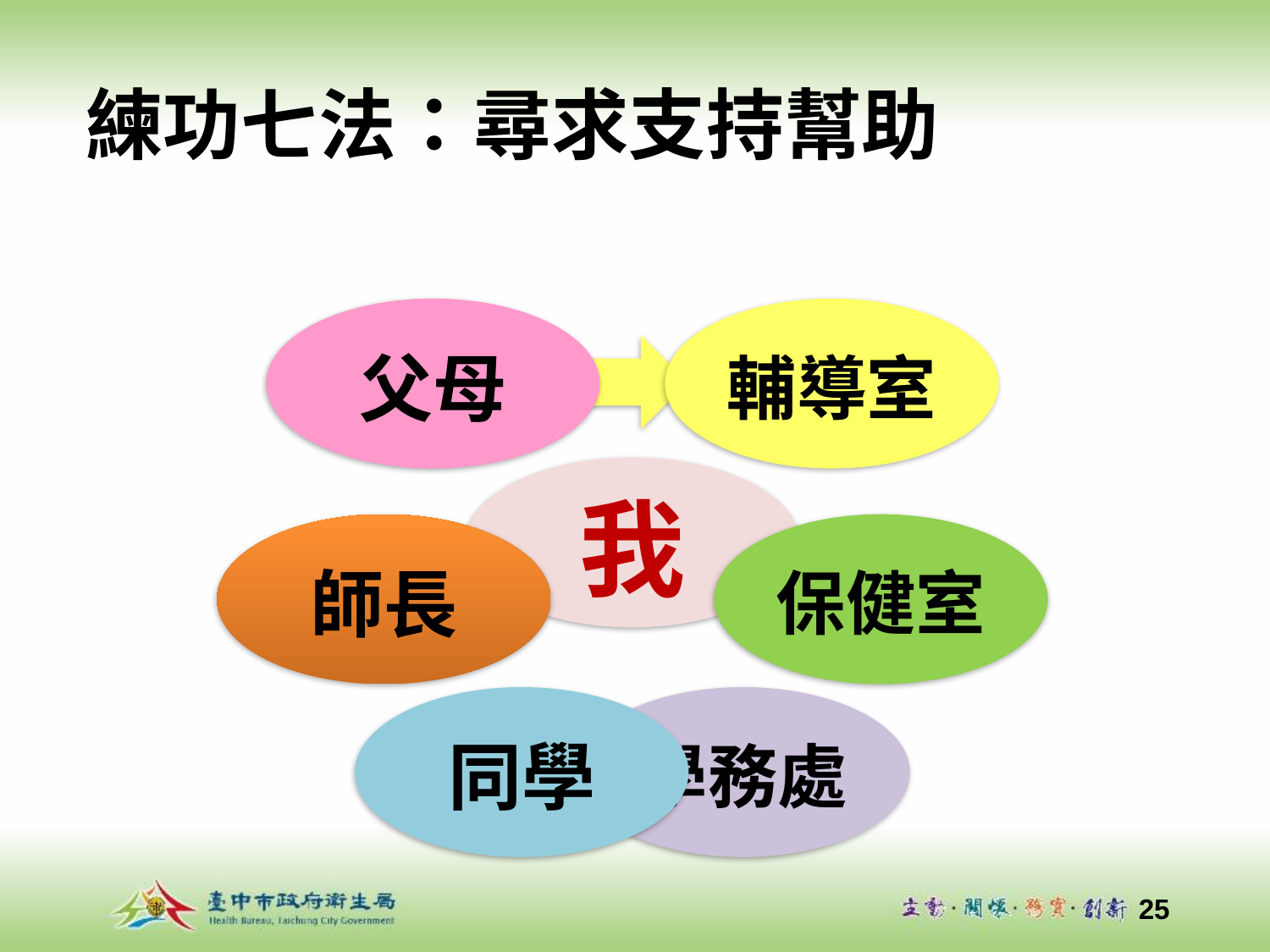

練功七法：尋求支持幫助

我
輔導室
保健室
父母
學務處
同學
師長
25